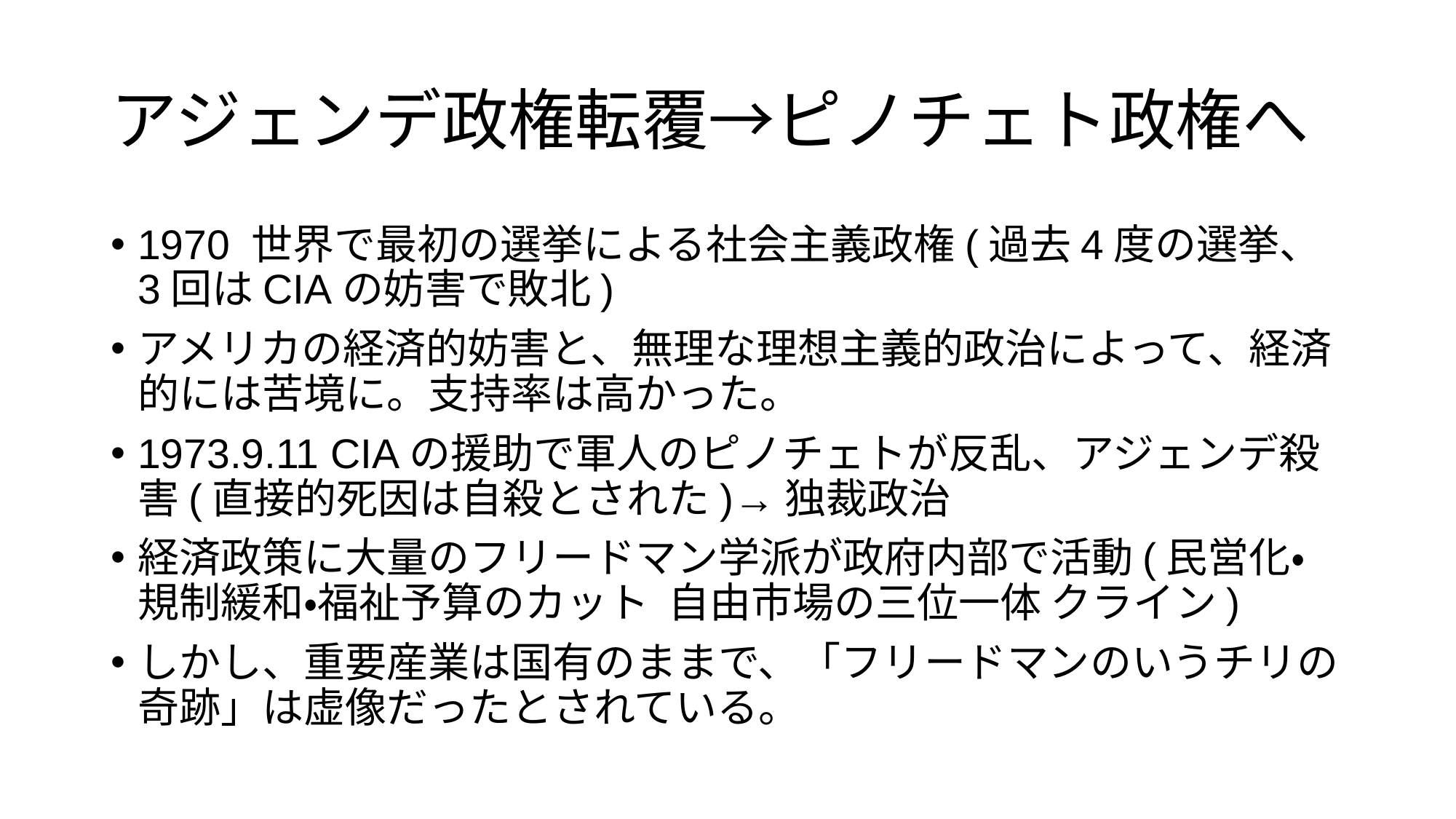

# アジェンデ政権転覆→ピノチェト政権へ
1970 世界で最初の選挙による社会主義政権(過去4度の選挙、3回はCIAの妨害で敗北)
アメリカの経済的妨害と、無理な理想主義的政治によって、経済的には苦境に。支持率は高かった。
1973.9.11 CIAの援助で軍人のピノチェトが反乱、アジェンデ殺害(直接的死因は自殺とされた)→独裁政治
経済政策に大量のフリードマン学派が政府内部で活動(民営化・規制緩和・福祉予算のカット  自由市場の三位一体 クライン)
しかし、重要産業は国有のままで、「フリードマンのいうチリの奇跡」は虚像だったとされている。